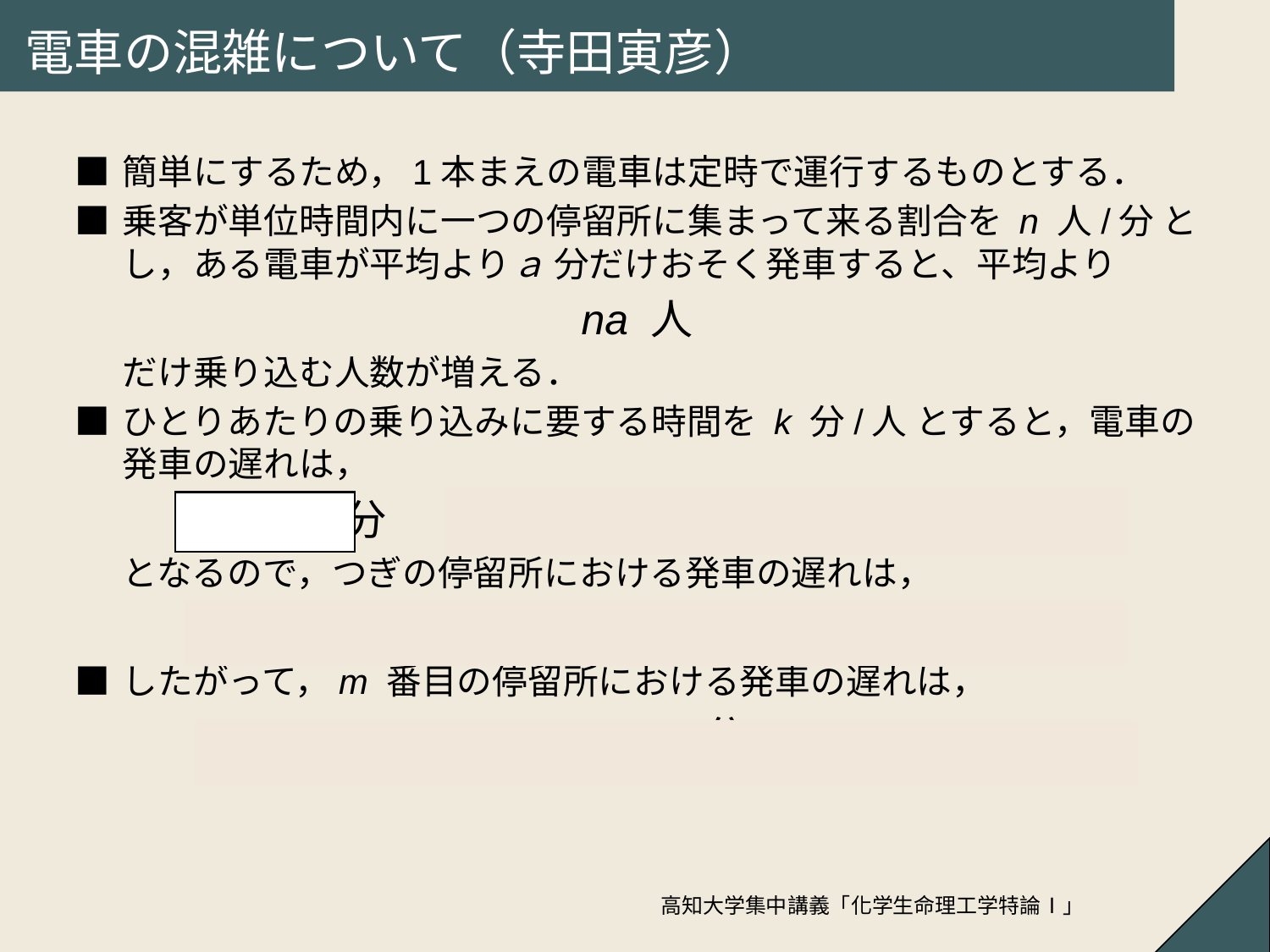

# 電車の混雑について（寺田寅彦）
■	簡単にするため，1本まえの電車は定時で運行するものとする．
■	乗客が単位時間内に一つの停留所に集まって来る割合を n 人/分 とし，ある電車が平均よりａ 分だけおそく発車すると、平均より
na 人
	だけ乗り込む人数が増える．
■	ひとりあたりの乗り込みに要する時間を k 分/人 とすると，電車の発車の遅れは，
a + kna 分　（a が小さいとすれば，kna 分）
	となるので，つぎの停留所における発車の遅れは，
kn(kna )＝ a (kn )2分
■	したがって，m 番目の停留所における発車の遅れは，
a (kn )m　分